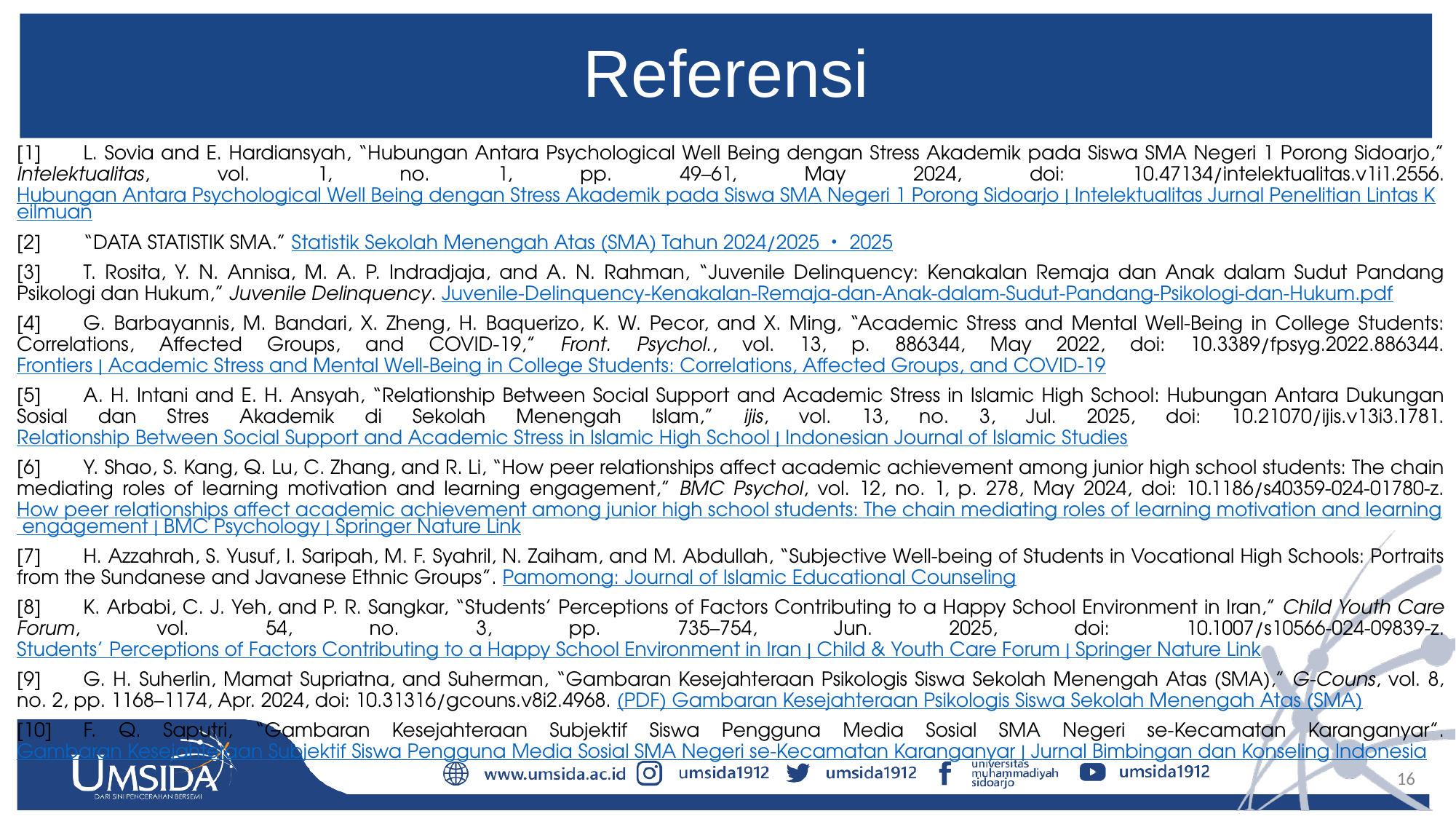

# Referensi
[1]	L. Sovia and E. Hardiansyah, “Hubungan Antara Psychological Well Being dengan Stress Akademik pada Siswa SMA Negeri 1 Porong Sidoarjo,” Intelektualitas, vol. 1, no. 1, pp. 49–61, May 2024, doi: 10.47134/intelektualitas.v1i1.2556. Hubungan Antara Psychological Well Being dengan Stress Akademik pada Siswa SMA Negeri 1 Porong Sidoarjo | Intelektualitas Jurnal Penelitian Lintas Keilmuan
[2]	“DATA STATISTIK SMA.” Statistik Sekolah Menengah Atas (SMA) Tahun 2024/2025 ・ 2025
[3]	T. Rosita, Y. N. Annisa, M. A. P. Indradjaja, and A. N. Rahman, “Juvenile Delinquency: Kenakalan Remaja dan Anak dalam Sudut Pandang Psikologi dan Hukum,” Juvenile Delinquency. Juvenile-Delinquency-Kenakalan-Remaja-dan-Anak-dalam-Sudut-Pandang-Psikologi-dan-Hukum.pdf
[4]	G. Barbayannis, M. Bandari, X. Zheng, H. Baquerizo, K. W. Pecor, and X. Ming, “Academic Stress and Mental Well-Being in College Students: Correlations, Affected Groups, and COVID-19,” Front. Psychol., vol. 13, p. 886344, May 2022, doi: 10.3389/fpsyg.2022.886344. Frontiers | Academic Stress and Mental Well-Being in College Students: Correlations, Affected Groups, and COVID-19
[5]	A. H. Intani and E. H. Ansyah, “Relationship Between Social Support and Academic Stress in Islamic High School: Hubungan Antara Dukungan Sosial dan Stres Akademik di Sekolah Menengah Islam,” ijis, vol. 13, no. 3, Jul. 2025, doi: 10.21070/ijis.v13i3.1781. Relationship Between Social Support and Academic Stress in Islamic High School | Indonesian Journal of Islamic Studies
[6]	Y. Shao, S. Kang, Q. Lu, C. Zhang, and R. Li, “How peer relationships affect academic achievement among junior high school students: The chain mediating roles of learning motivation and learning engagement,” BMC Psychol, vol. 12, no. 1, p. 278, May 2024, doi: 10.1186/s40359-024-01780-z. How peer relationships affect academic achievement among junior high school students: The chain mediating roles of learning motivation and learning engagement | BMC Psychology | Springer Nature Link
[7]	H. Azzahrah, S. Yusuf, I. Saripah, M. F. Syahril, N. Zaiham, and M. Abdullah, “Subjective Well-being of Students in Vocational High Schools: Portraits from the Sundanese and Javanese Ethnic Groups”. Pamomong: Journal of Islamic Educational Counseling
[8]	K. Arbabi, C. J. Yeh, and P. R. Sangkar, “Students’ Perceptions of Factors Contributing to a Happy School Environment in Iran,” Child Youth Care Forum, vol. 54, no. 3, pp. 735–754, Jun. 2025, doi: 10.1007/s10566-024-09839-z. Students’ Perceptions of Factors Contributing to a Happy School Environment in Iran | Child & Youth Care Forum | Springer Nature Link
[9]	G. H. Suherlin, Mamat Supriatna, and Suherman, “Gambaran Kesejahteraan Psikologis Siswa Sekolah Menengah Atas (SMA),” G-Couns, vol. 8, no. 2, pp. 1168–1174, Apr. 2024, doi: 10.31316/gcouns.v8i2.4968. (PDF) Gambaran Kesejahteraan Psikologis Siswa Sekolah Menengah Atas (SMA)
[10]	F. Q. Saputri, “Gambaran Kesejahteraan Subjektif Siswa Pengguna Media Sosial SMA Negeri se-Kecamatan Karanganyar”. Gambaran Kesejahteraan Subjektif Siswa Pengguna Media Sosial SMA Negeri se-Kecamatan Karanganyar | Jurnal Bimbingan dan Konseling Indonesia